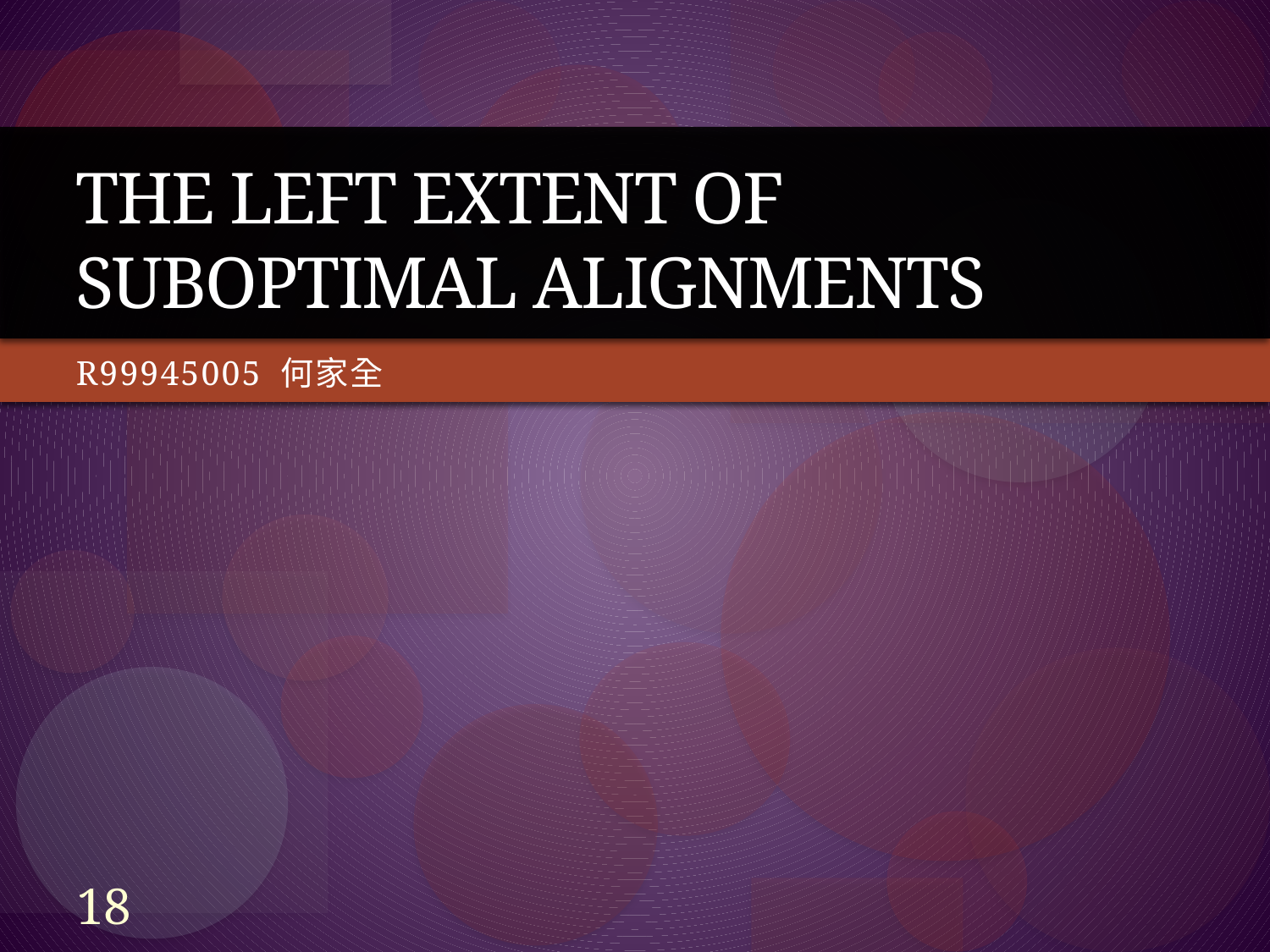

# The left extent of suboptimal alignments
R99945005 何家全
18